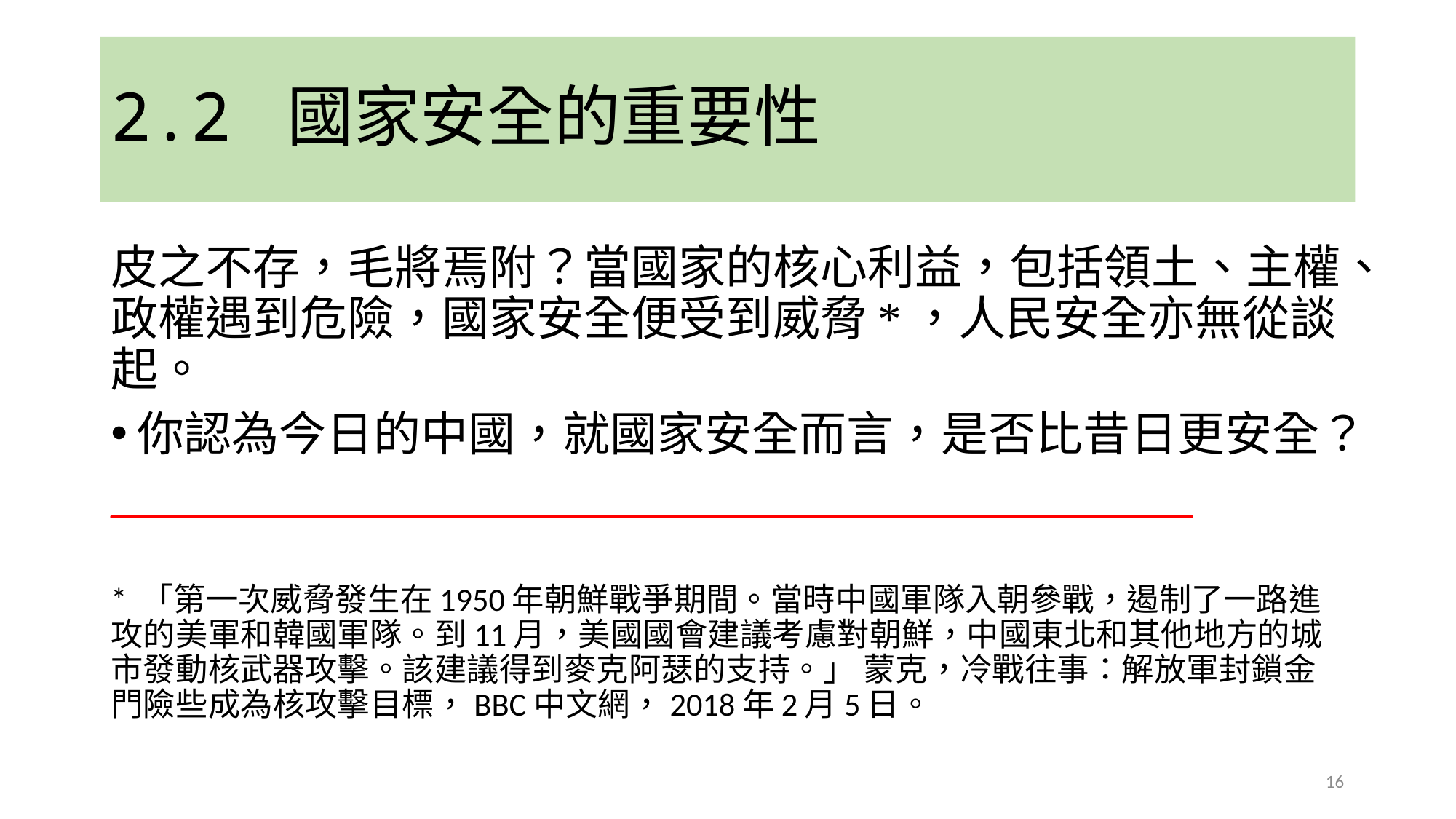

# 2.2 國家安全的重要性
皮之不存，毛將焉附？當國家的核心利益，包括領土、主權、政權遇到危險，國家安全便受到威脅*，人民安全亦無從談起。
你認為今日的中國，就國家安全而言，是否比昔日更安全？
__________________________________________________

* 「第一次威脅發生在1950年朝鮮戰爭期間。當時中國軍隊入朝參戰，遏制了一路進攻的美軍和韓國軍隊。到11月，美國國會建議考慮對朝鮮，中國東北和其他地方的城市發動核武器攻擊。該建議得到麥克阿瑟的支持。」 蒙克，冷戰往事：解放軍封鎖金門險些成為核攻擊目標，BBC中文網，2018年2月5日。

16